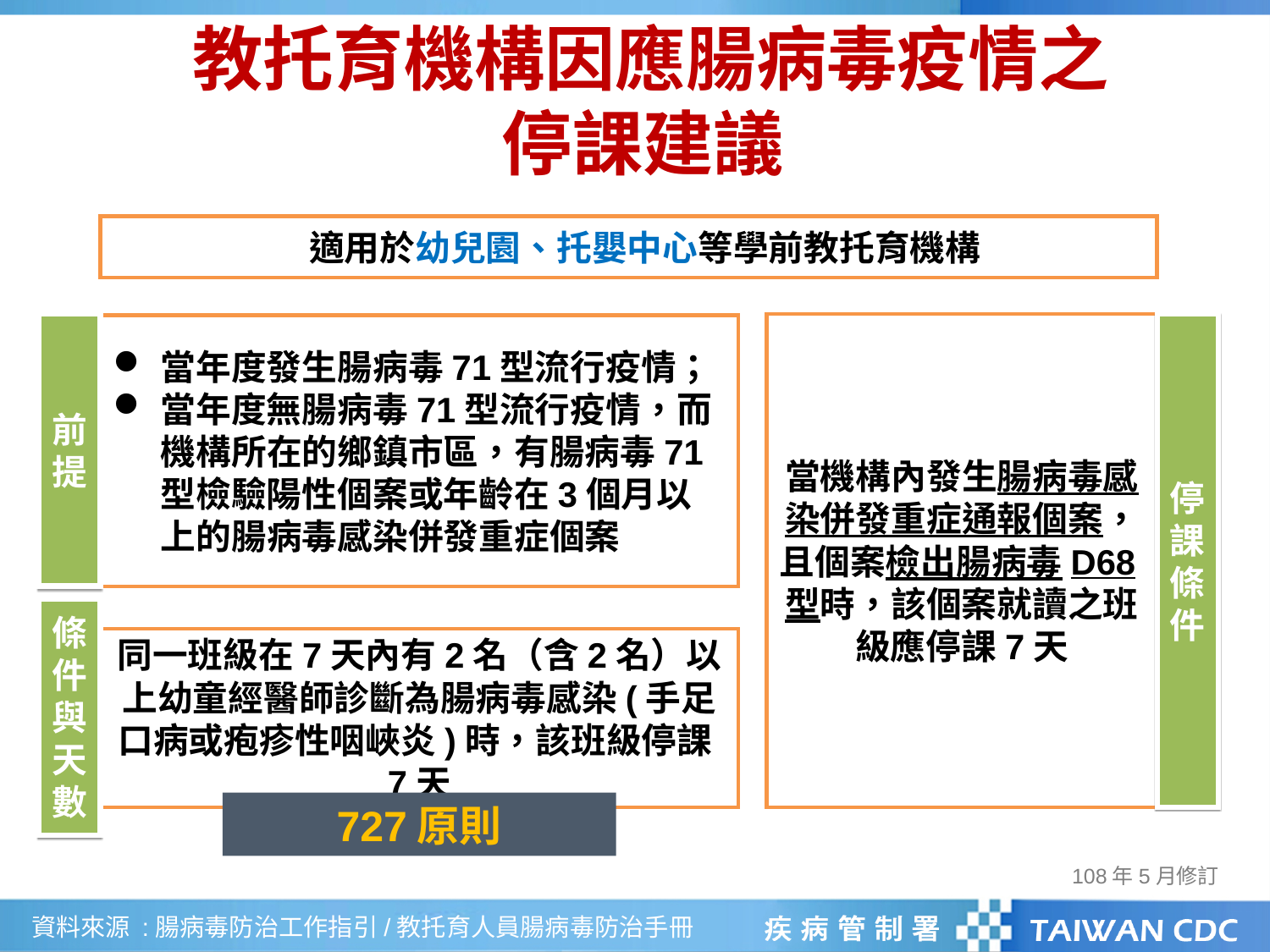

教托育機構因應腸病毒疫情之停課建議
   適用於幼兒園、托嬰中心等學前教托育機構
前提
當機構內發生腸病毒感染併發重症通報個案，且個案檢出腸病毒D68型時，該個案就讀之班級應停課7天
停課條件
當年度發生腸病毒71型流行疫情；
當年度無腸病毒71型流行疫情，而機構所在的鄉鎮市區，有腸病毒71型檢驗陽性個案或年齡在3個月以上的腸病毒感染併發重症個案
條件與天數
同一班級在7天內有2名（含2名）以上幼童經醫師診斷為腸病毒感染(手足口病或疱疹性咽峽炎)時，該班級停課7天
727原則
108年5月修訂
資料來源 :腸病毒防治工作指引/教托育人員腸病毒防治手冊